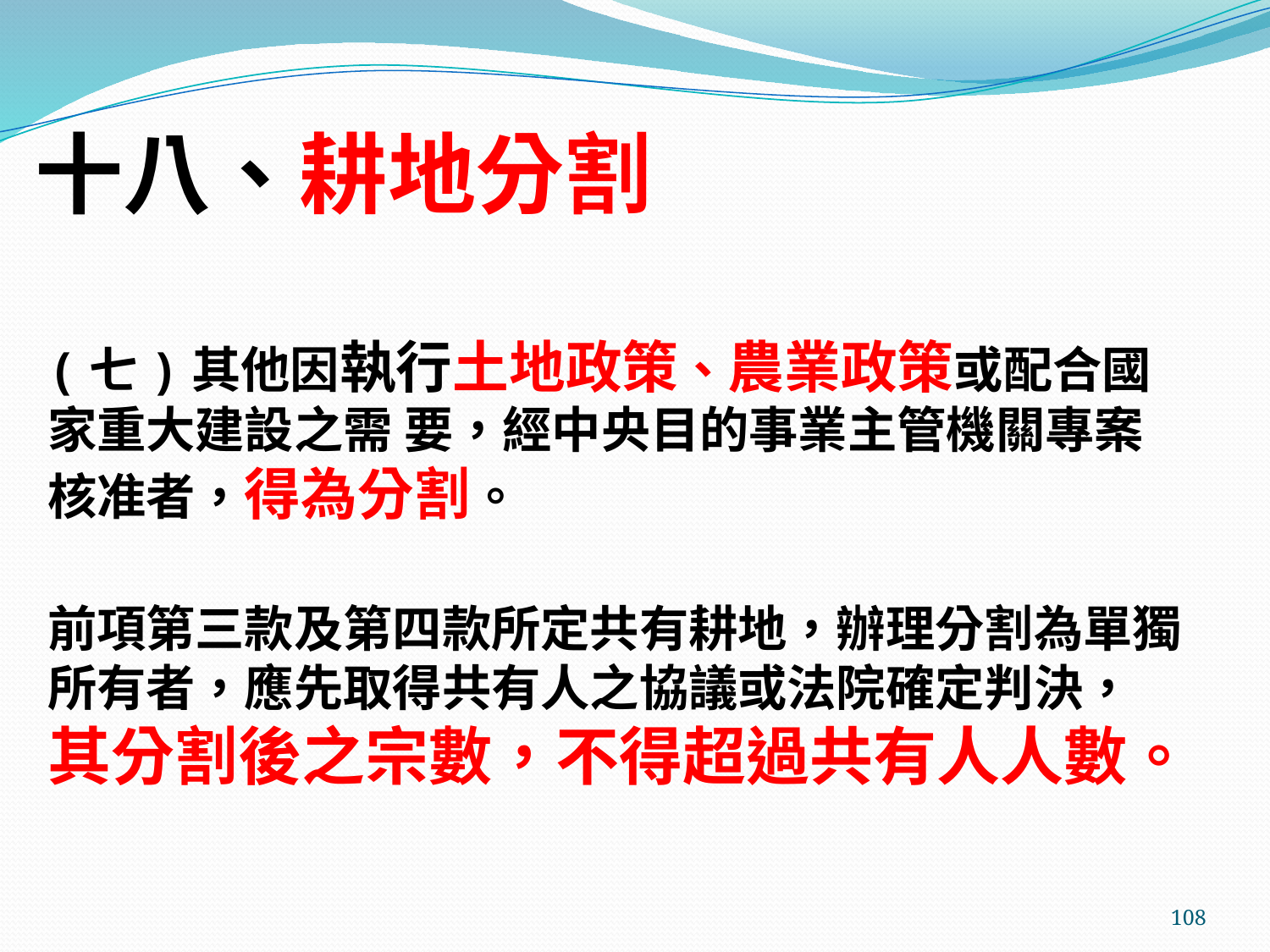

# 十八、耕地分割

(七)其他因執行土地政策、農業政策或配合國家重大建設之需 要，經中央目的事業主管機關專案核准者，得為分割。
前項第三款及第四款所定共有耕地，辦理分割為單獨所有者，應先取得共有人之協議或法院確定判決，其分割後之宗數，不得超過共有人人數。
108